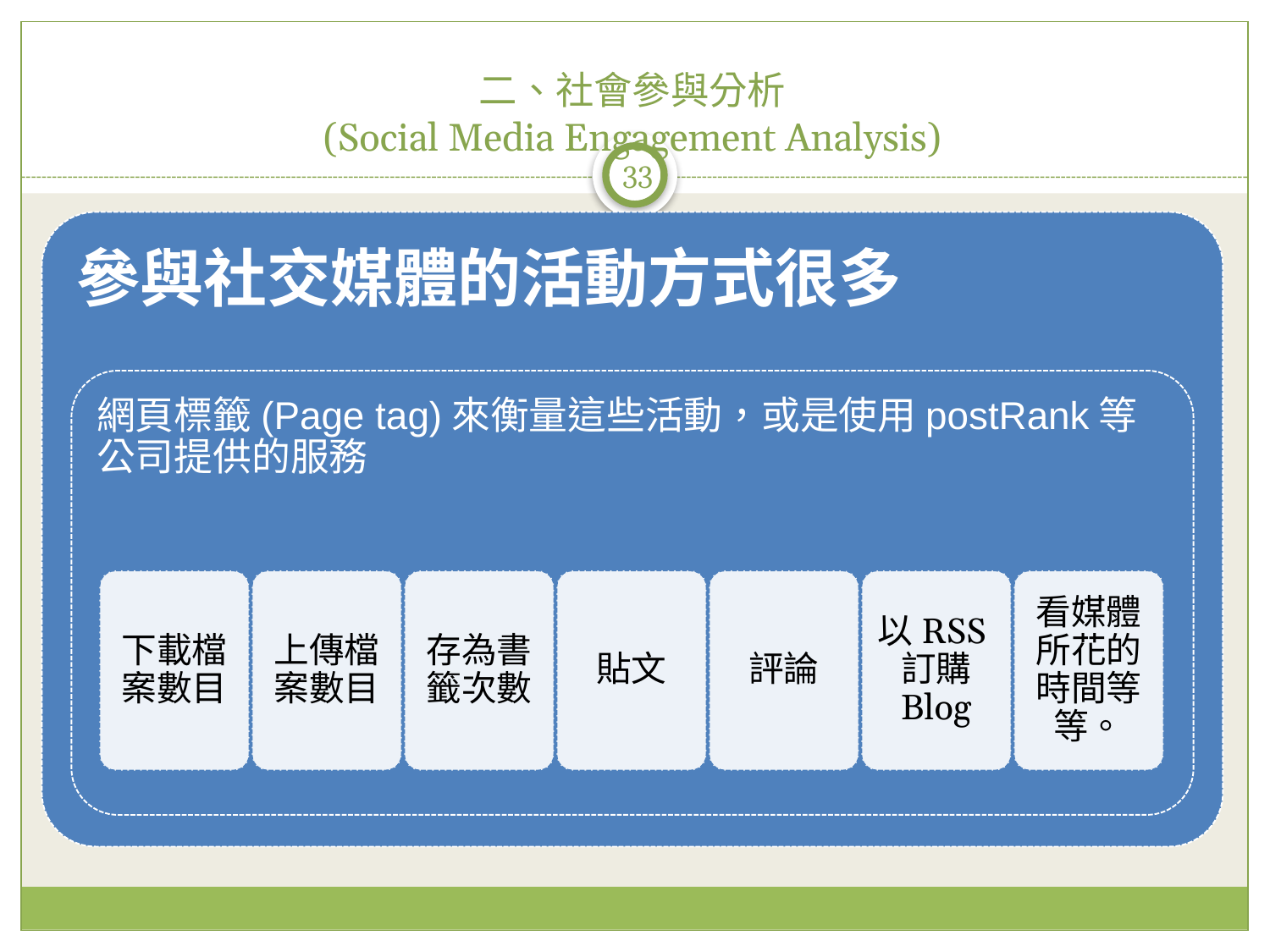

# 二、社會參與分析 (Social Media Engagement Analysis)
33
參與社交媒體的活動方式很多
網頁標籤(Page tag)來衡量這些活動，或是使用postRank等公司提供的服務
下載檔案數目
上傳檔案數目
存為書籤次數
貼文
評論
以RSS訂購 Blog
看媒體所花的時間等等。